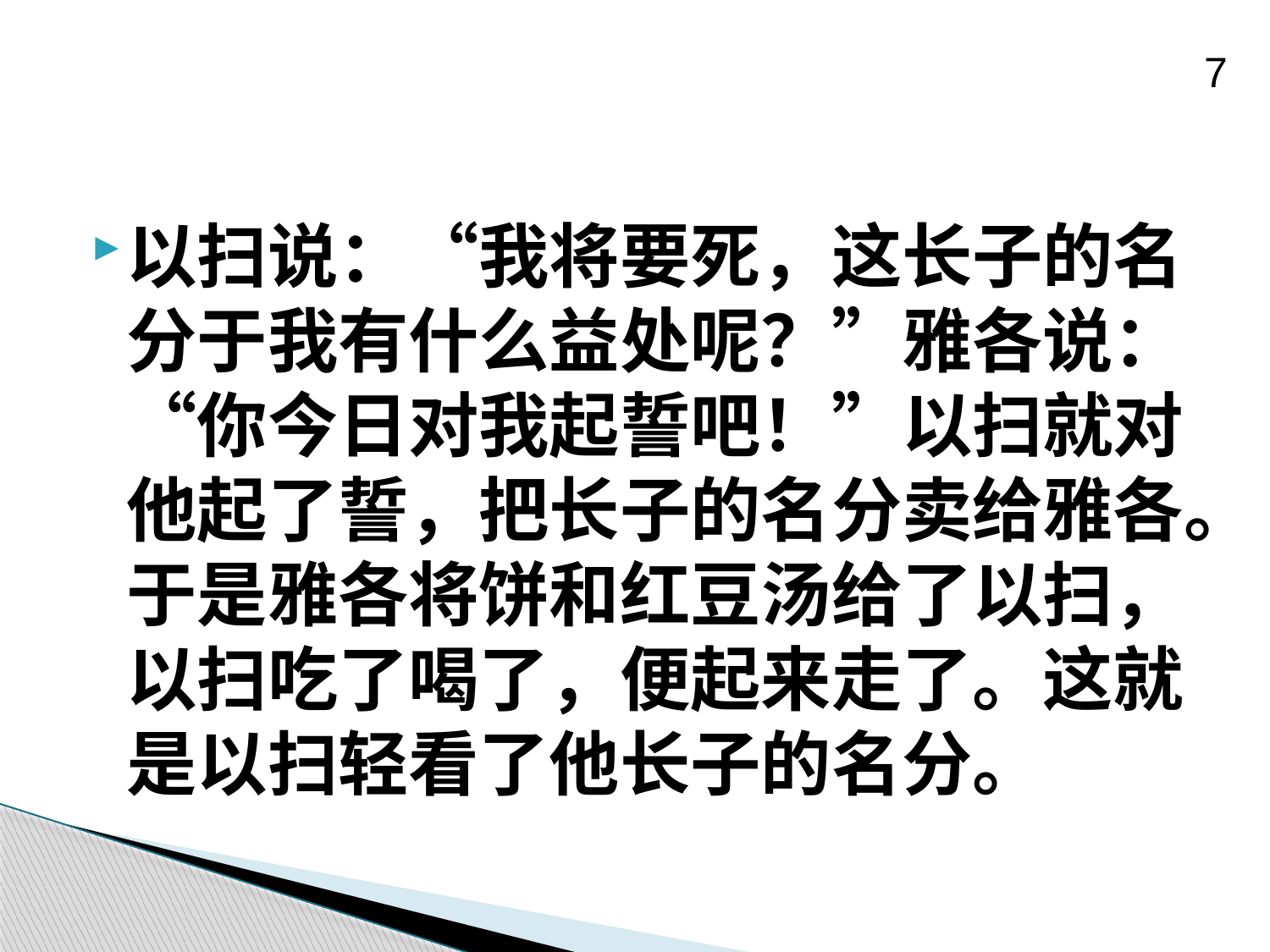

7
#
以扫说：“我将要死，这长子的名分于我有什么益处呢？”雅各说：“你今日对我起誓吧！”以扫就对他起了誓，把长子的名分卖给雅各。于是雅各将饼和红豆汤给了以扫，以扫吃了喝了，便起来走了。这就是以扫轻看了他长子的名分。